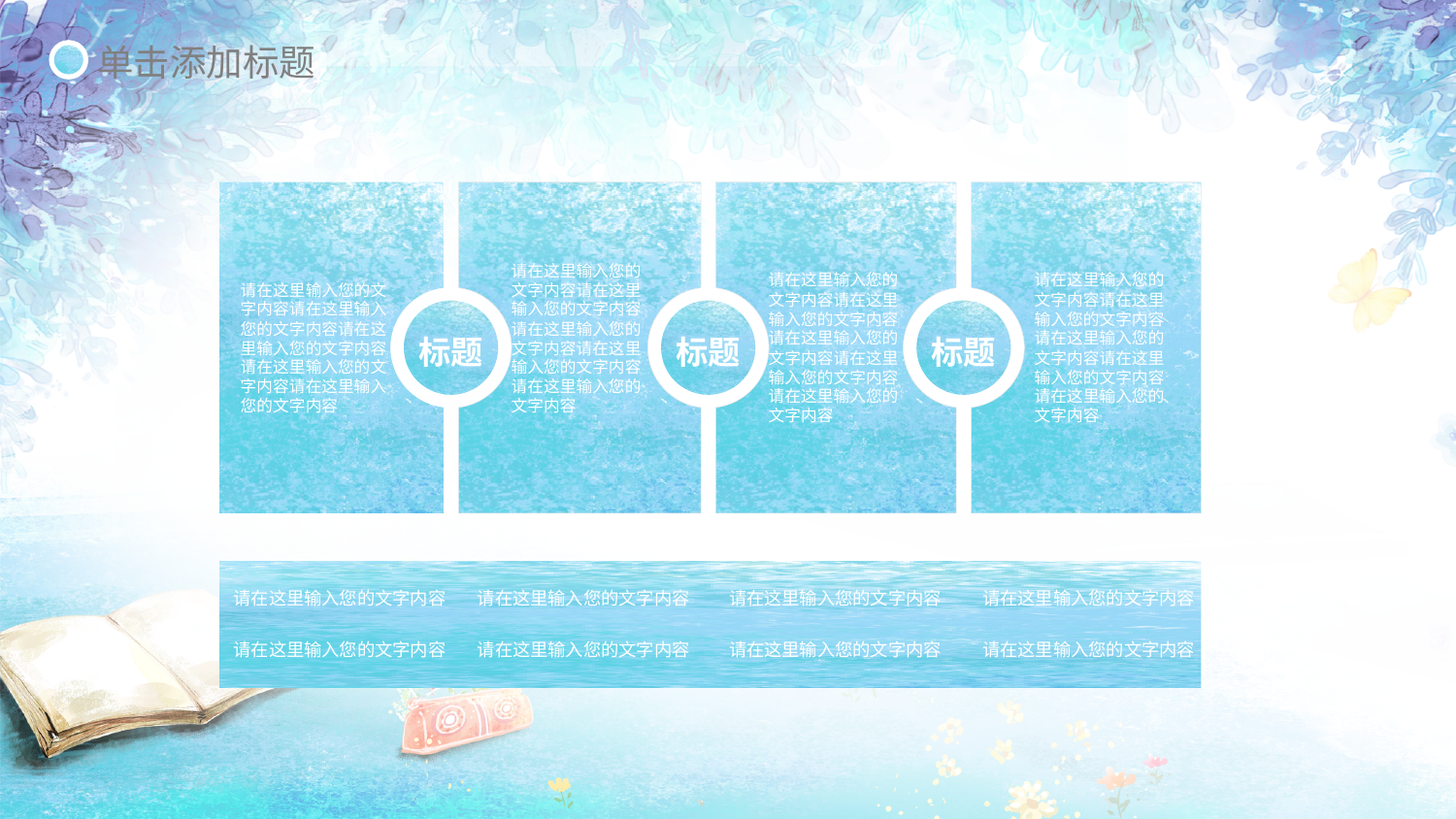

单击添加标题

请在这里输入您的文字内容请在这里输入您的文字内容请在这里输入您的文字内容请在这里输入您的文字内容请在这里输入您的文字内容
请在这里输入您的文字内容请在这里输入您的文字内容请在这里输入您的文字内容请在这里输入您的文字内容请在这里输入您的文字内容

请在这里输入您的文字内容请在这里输入您的文字内容请在这里输入您的文字内容请在这里输入您的文字内容请在这里输入您的文字内容
请在这里输入您的文字内容请在这里输入您的文字内容请在这里输入您的文字内容请在这里输入您的文字内容请在这里输入您的文字内容
标题
标题
标题

请在这里输入您的文字内容
请在这里输入您的文字内容

请在这里输入您的文字内容
请在这里输入您的文字内容

请在这里输入您的文字内容
请在这里输入您的文字内容
请在这里输入您的文字内容

请在这里输入您的文字内容